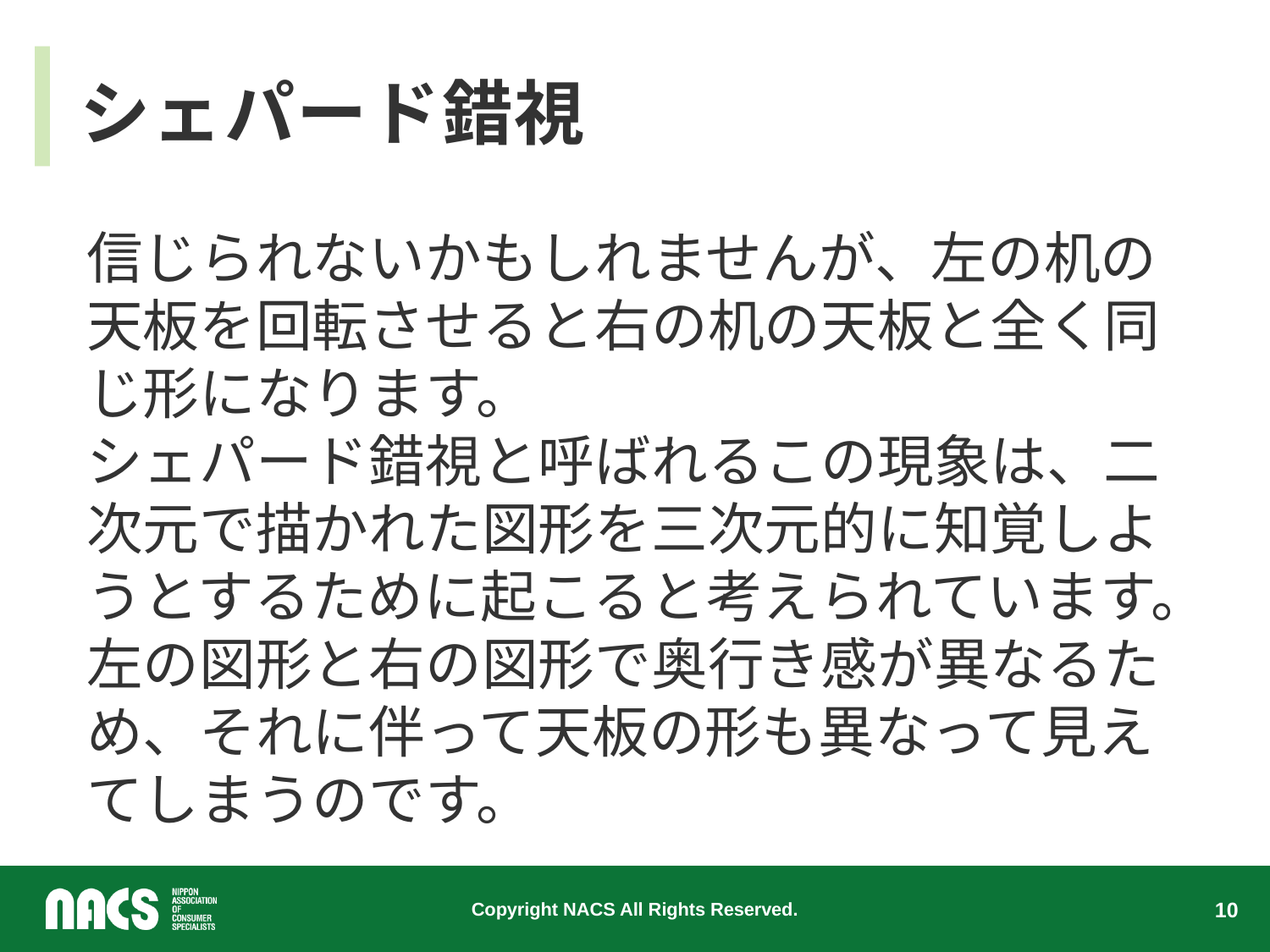

# シェパード錯視
信じられないかもしれませんが、左の机の天板を回転させると右の机の天板と全く同じ形になります。
シェパード錯視と呼ばれるこの現象は、二次元で描かれた図形を三次元的に知覚しようとするために起こると考えられています。左の図形と右の図形で奥行き感が異なるため、それに伴って天板の形も異なって見えてしまうのです。
Copyright NACS All Rights Reserved.
10